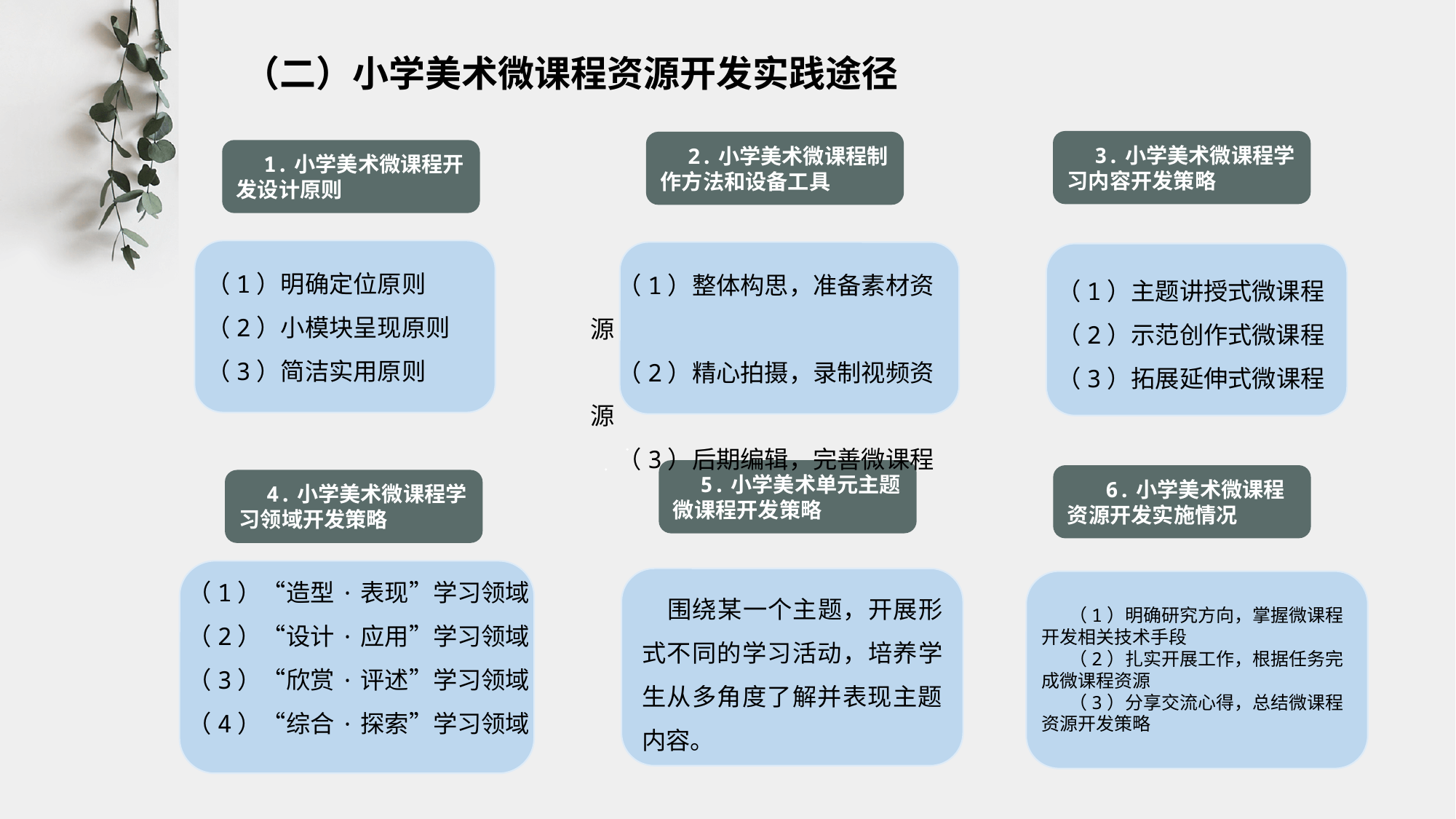

（二）小学美术微课程资源开发实践途径
3.小学美术微课程学习内容开发策略
2.小学美术微课程制作方法和设备工具
1.小学美术微课程开发设计原则

（1）明确定位原则
（2）小模块呈现原则
（3）简洁实用原则

（1）整体构思，准备素材资源
（2）精心拍摄，录制视频资源
（3）后期编辑，完善微课程

（1）主题讲授式微课程
（2）示范创作式微课程
（3）拓展延伸式微课程

5.小学美术单元主题微课程开发策略
   6.小学美术微课程资源开发实施情况
4.小学美术微课程学习领域开发策略
（1）“造型·表现”学习领域
（2）“设计·应用”学习领域
（3）“欣赏·评述”学习领域
（4）“综合·探索”学习领域

   围绕某一个主题，开展形式不同的学习活动，培养学生从多角度了解并表现主题内容。

（1）明确研究方向，掌握微课程开发相关技术手段
（2）扎实开展工作，根据任务完成微课程资源
（3）分享交流心得，总结微课程资源开发策略